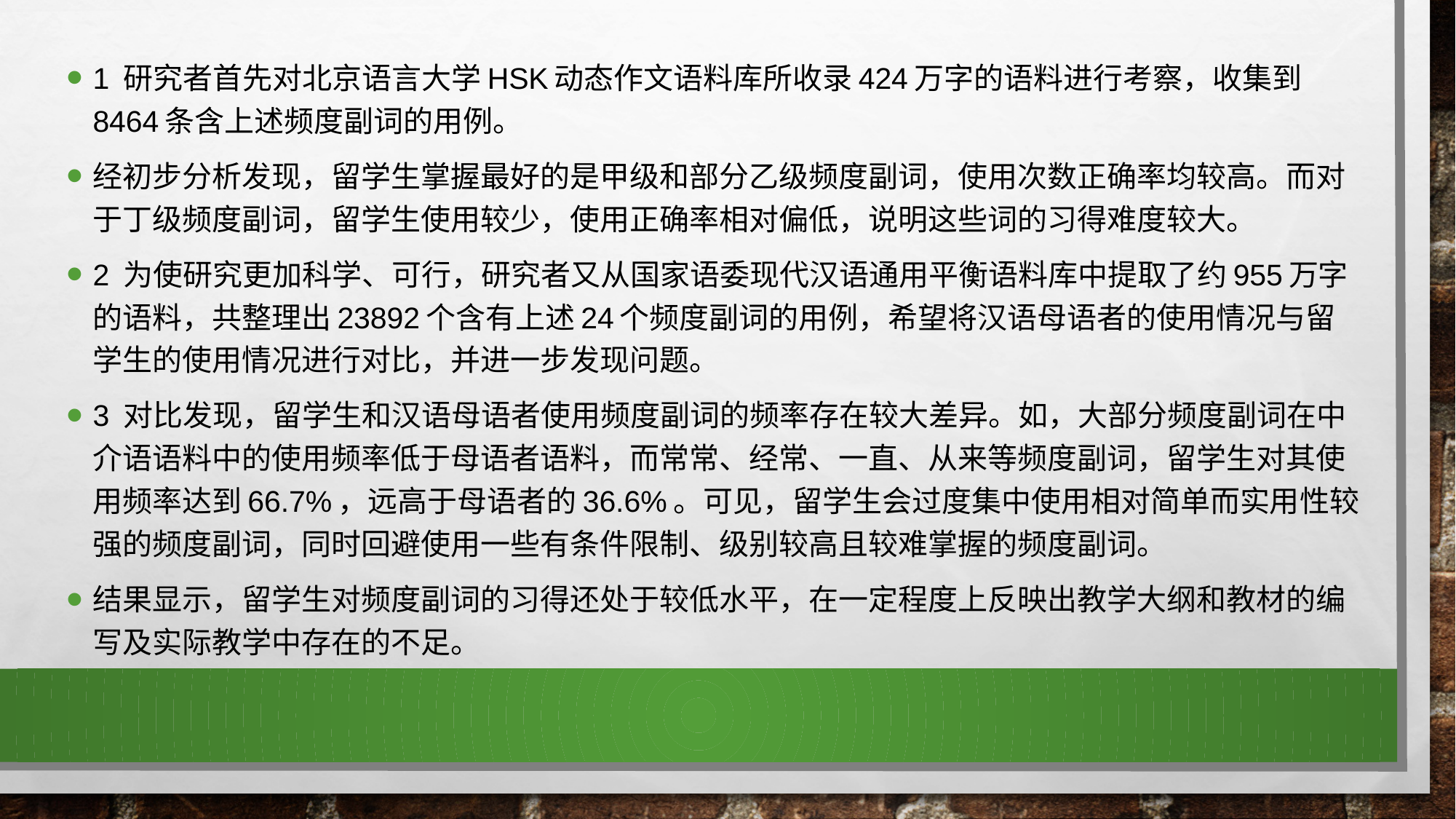

1 研究者首先对北京语言大学HSK动态作文语料库所收录424万字的语料进行考察，收集到8464条含上述频度副词的用例。
经初步分析发现，留学生掌握最好的是甲级和部分乙级频度副词，使用次数正确率均较高。而对于丁级频度副词，留学生使用较少，使用正确率相对偏低，说明这些词的习得难度较大。
2 为使研究更加科学、可行，研究者又从国家语委现代汉语通用平衡语料库中提取了约955万字的语料，共整理出23892个含有上述24个频度副词的用例，希望将汉语母语者的使用情况与留学生的使用情况进行对比，并进一步发现问题。
3 对比发现，留学生和汉语母语者使用频度副词的频率存在较大差异。如，大部分频度副词在中介语语料中的使用频率低于母语者语料，而常常、经常、一直、从来等频度副词，留学生对其使用频率达到66.7%，远高于母语者的36.6%。可见，留学生会过度集中使用相对简单而实用性较强的频度副词，同时回避使用一些有条件限制、级别较高且较难掌握的频度副词。
结果显示，留学生对频度副词的习得还处于较低水平，在一定程度上反映出教学大纲和教材的编写及实际教学中存在的不足。